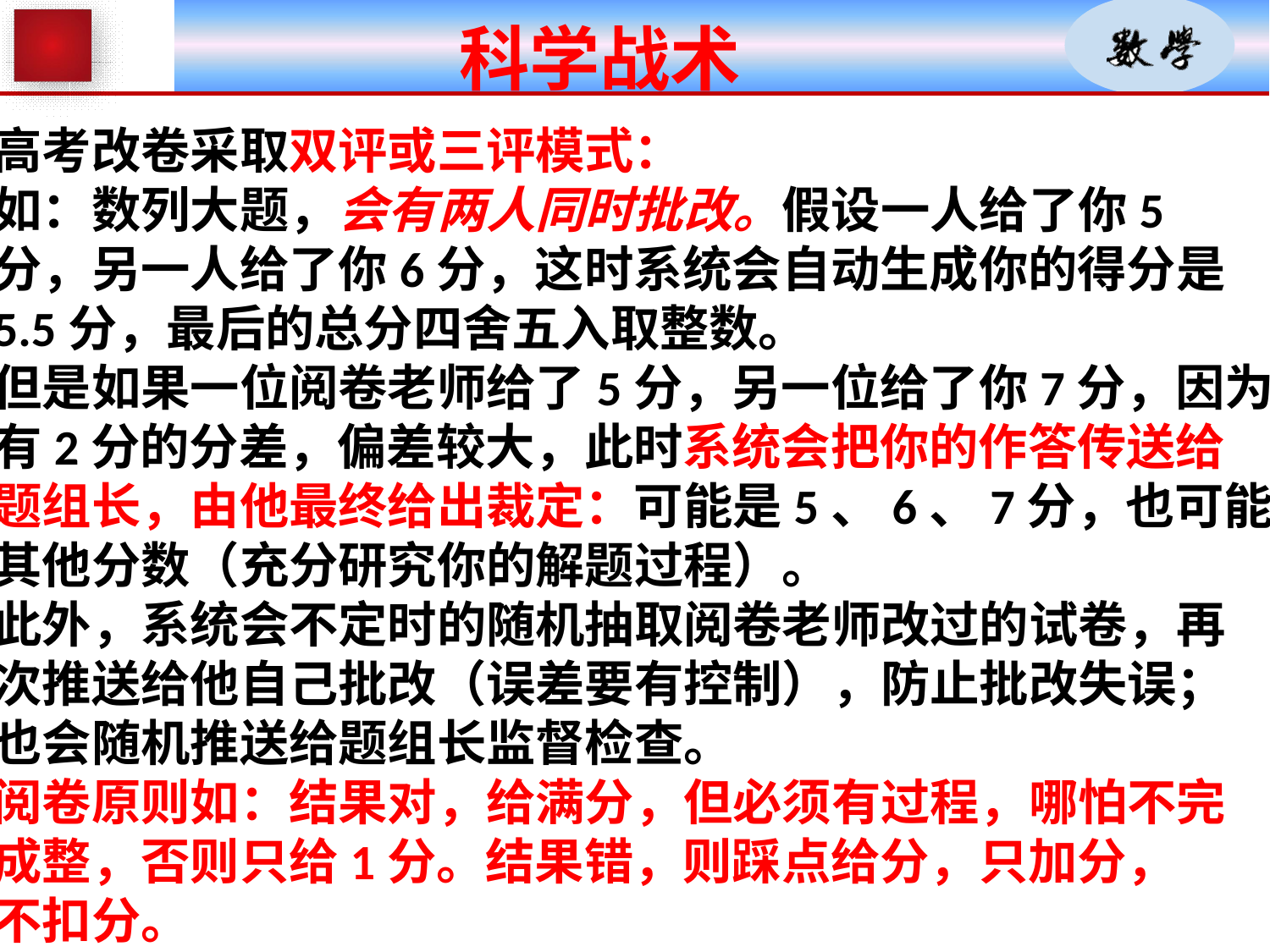

# 科学战术
高考改卷采取双评或三评模式：
如：数列大题，会有两人同时批改。假设一人给了你5
分，另一人给了你6分，这时系统会自动生成你的得分是
5.5分，最后的总分四舍五入取整数。
但是如果一位阅卷老师给了5分，另一位给了你7分，因为
有2分的分差，偏差较大，此时系统会把你的作答传送给
题组长，由他最终给出裁定：可能是5、6、7分，也可能
其他分数（充分研究你的解题过程）。
此外，系统会不定时的随机抽取阅卷老师改过的试卷，再
次推送给他自己批改（误差要有控制），防止批改失误；
也会随机推送给题组长监督检查。
阅卷原则如：结果对，给满分，但必须有过程，哪怕不完
成整，否则只给1分。结果错，则踩点给分，只加分，
不扣分。